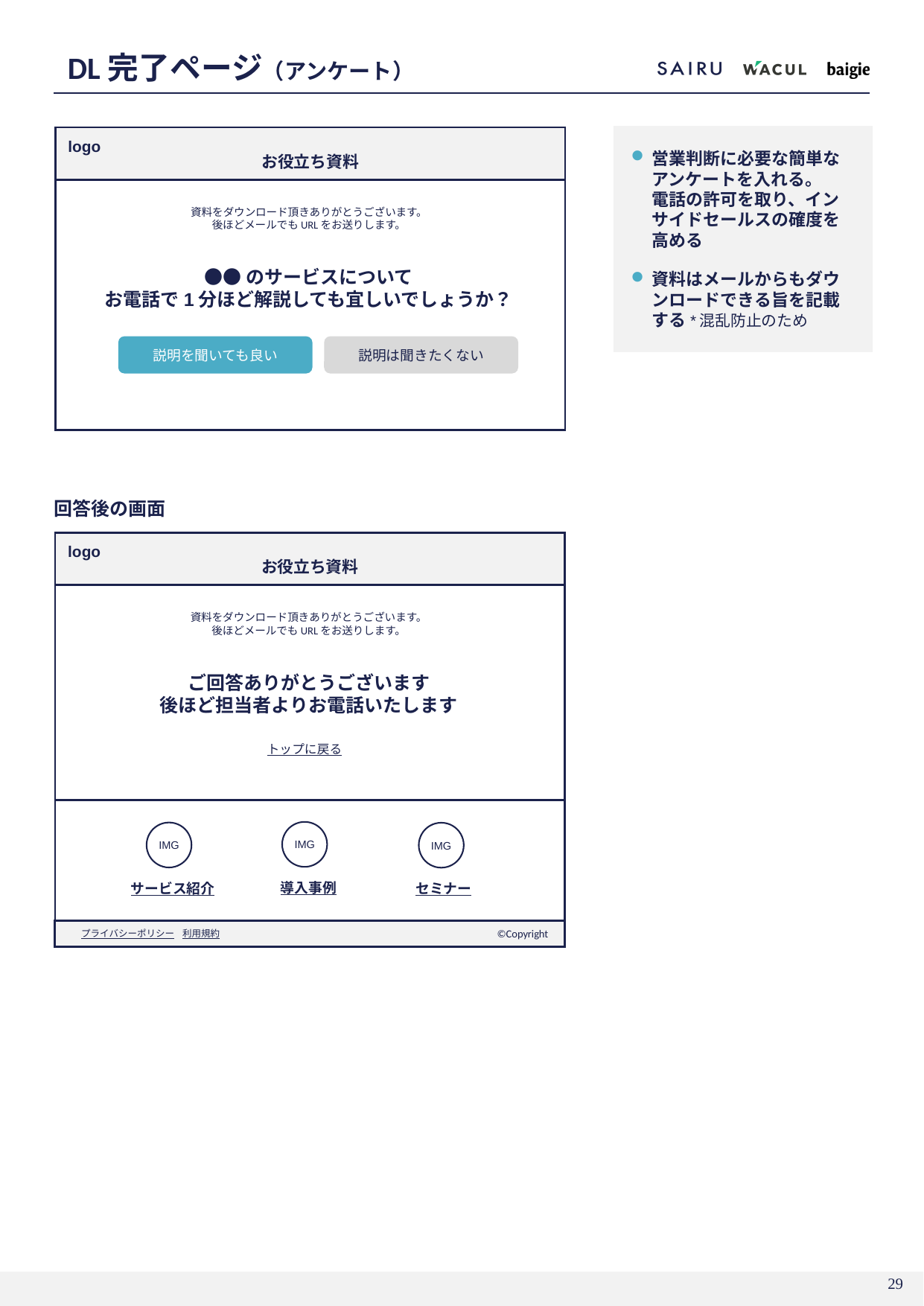

# DL完了ページ（アンケート）
営業判断に必要な簡単なアンケートを入れる。
電話の許可を取り、インサイドセールスの確度を高める
資料はメールからもダウンロードできる旨を記載する*混乱防止のため
お役立ち資料
logo

資料をダウンロード頂きありがとうございます。
後ほどメールでもURLをお送りします。
●●のサービスについて
お電話で1分ほど解説しても宜しいでしょうか？
説明は聞きたくない
説明を聞いても良い
回答後の画面
お役立ち資料
logo

資料をダウンロード頂きありがとうございます。
後ほどメールでもURLをお送りします。
ご回答ありがとうございます
後ほど担当者よりお電話いたします
トップに戻る

IMG
IMG
IMG
導入事例
セミナー
サービス紹介
プライバシーポリシー    利用規約
©️Copyright
29